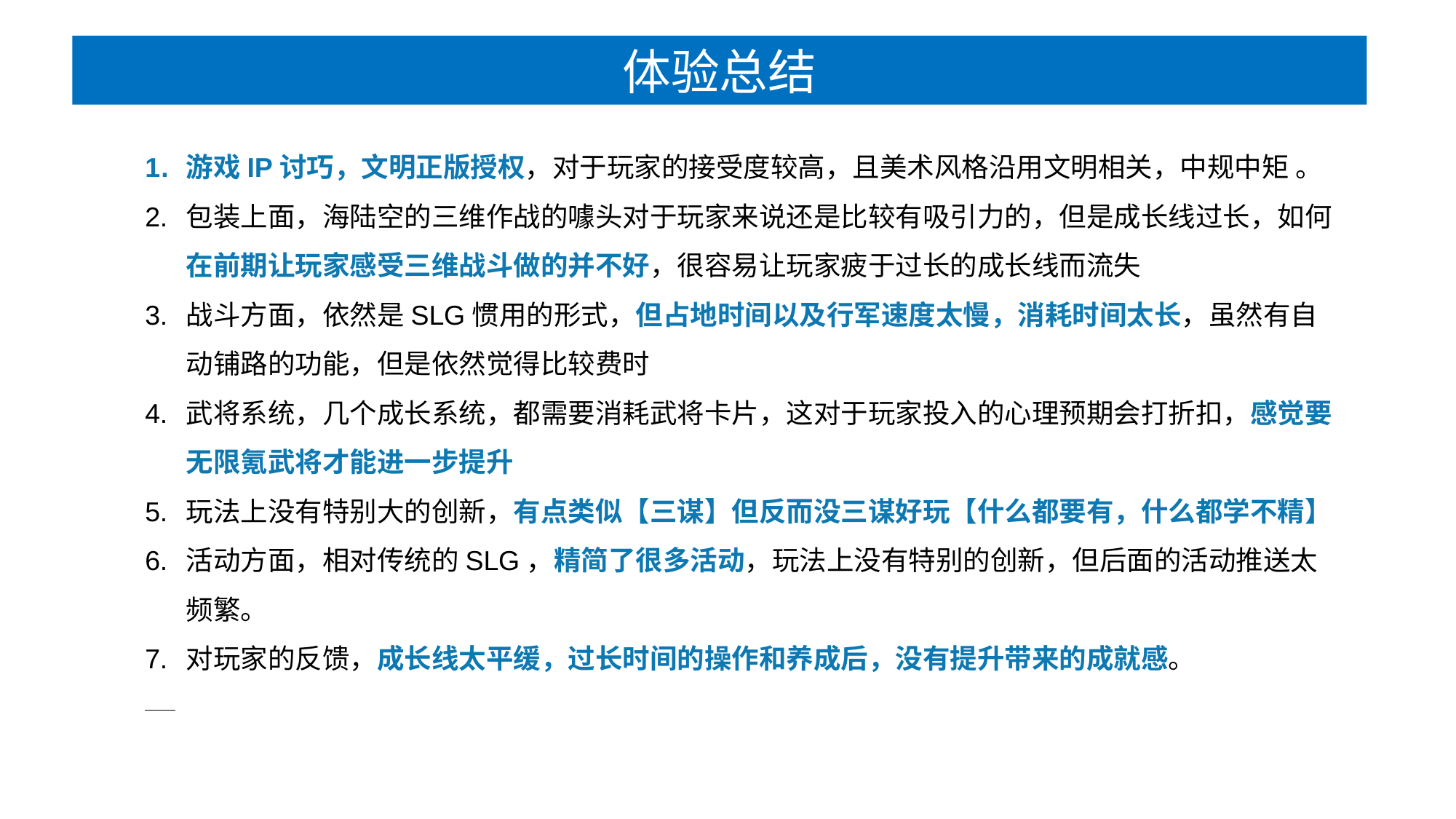

体验总结
游戏IP讨巧，文明正版授权，对于玩家的接受度较高，且美术风格沿用文明相关，中规中矩 。
包装上面，海陆空的三维作战的噱头对于玩家来说还是比较有吸引力的，但是成长线过长，如何在前期让玩家感受三维战斗做的并不好，很容易让玩家疲于过长的成长线而流失
战斗方面，依然是SLG惯用的形式，但占地时间以及行军速度太慢，消耗时间太长，虽然有自动铺路的功能，但是依然觉得比较费时
武将系统，几个成长系统，都需要消耗武将卡片，这对于玩家投入的心理预期会打折扣，感觉要无限氪武将才能进一步提升
玩法上没有特别大的创新，有点类似【三谋】但反而没三谋好玩【什么都要有，什么都学不精】
活动方面，相对传统的SLG，精简了很多活动，玩法上没有特别的创新，但后面的活动推送太频繁。
对玩家的反馈，成长线太平缓，过长时间的操作和养成后，没有提升带来的成就感。